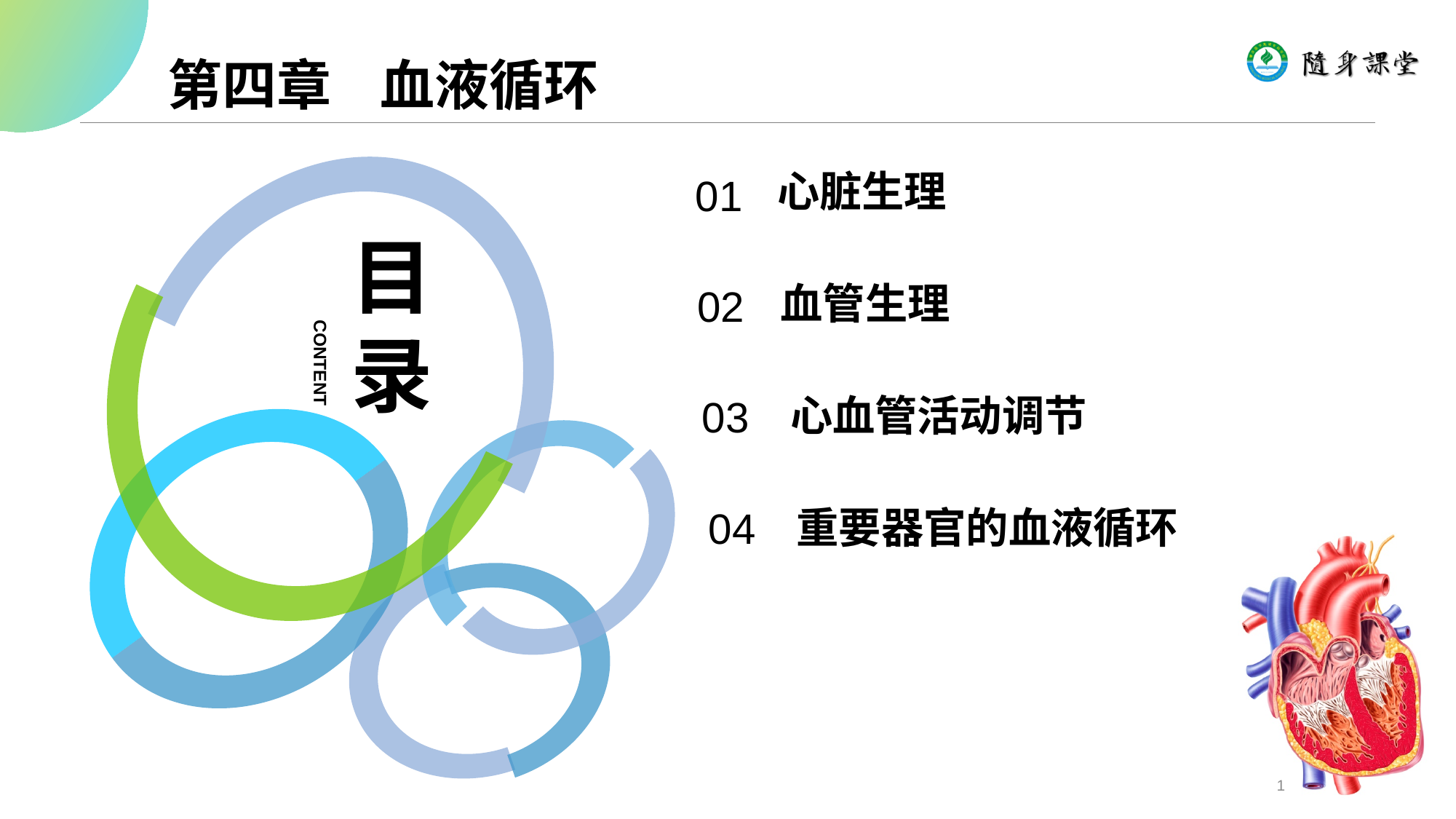

# 第四章    血液循环

目录
CONTENT

01
心脏生理
02
血管生理
03
心血管活动调节
04
重要器官的血液循环
1